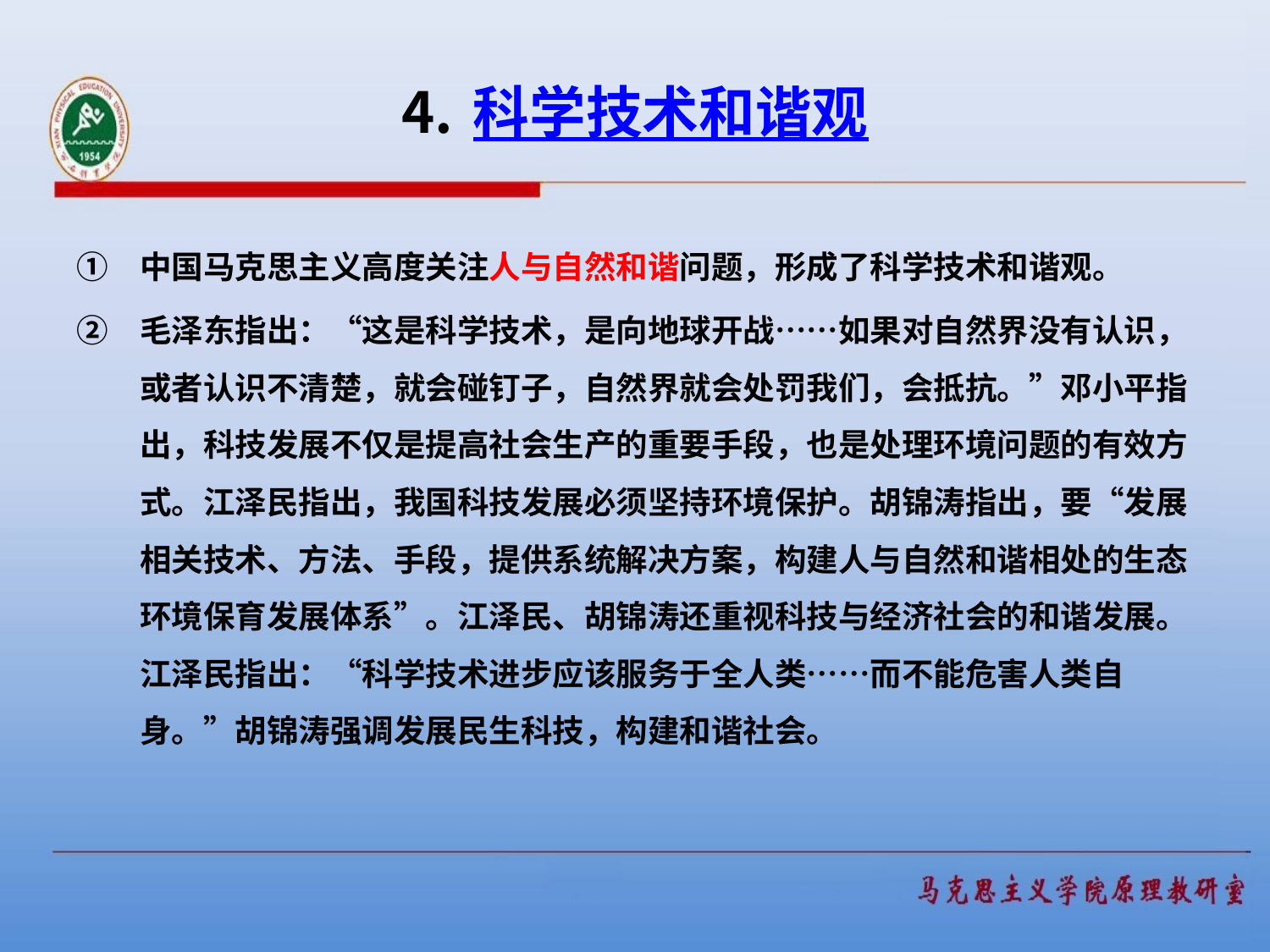

# 科学技术和谐观
中国马克思主义高度关注人与自然和谐问题，形成了科学技术和谐观。
毛泽东指出：“这是科学技术，是向地球开战……如果对自然界没有认识，或者认识不清楚，就会碰钉子，自然界就会处罚我们，会抵抗。”邓小平指出，科技发展不仅是提高社会生产的重要手段，也是处理环境问题的有效方式。江泽民指出，我国科技发展必须坚持环境保护。胡锦涛指出，要“发展相关技术、方法、手段，提供系统解决方案，构建人与自然和谐相处的生态环境保育发展体系”。江泽民、胡锦涛还重视科技与经济社会的和谐发展。江泽民指出：“科学技术进步应该服务于全人类……而不能危害人类自身。”胡锦涛强调发展民生科技，构建和谐社会。